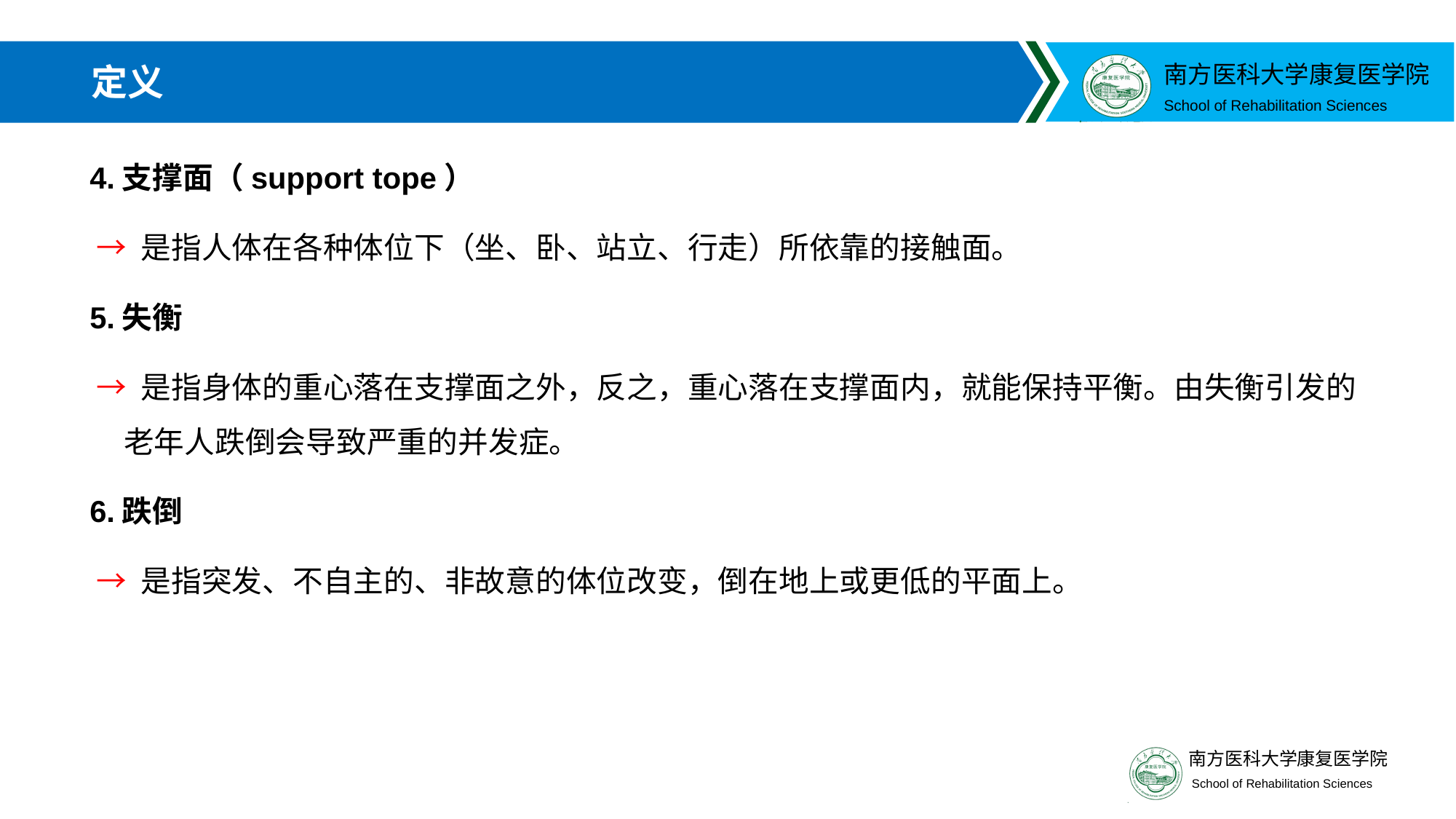

# 定义
4.支撑面（support tope）
 → 是指人体在各种体位下（坐、卧、站立、行走）所依靠的接触面。
5.失衡
 → 是指身体的重心落在支撑面之外，反之，重心落在支撑面内，就能保持平衡。由失衡引发的老年人跌倒会导致严重的并发症。
6.跌倒
 → 是指突发、不自主的、非故意的体位改变，倒在地上或更低的平面上。